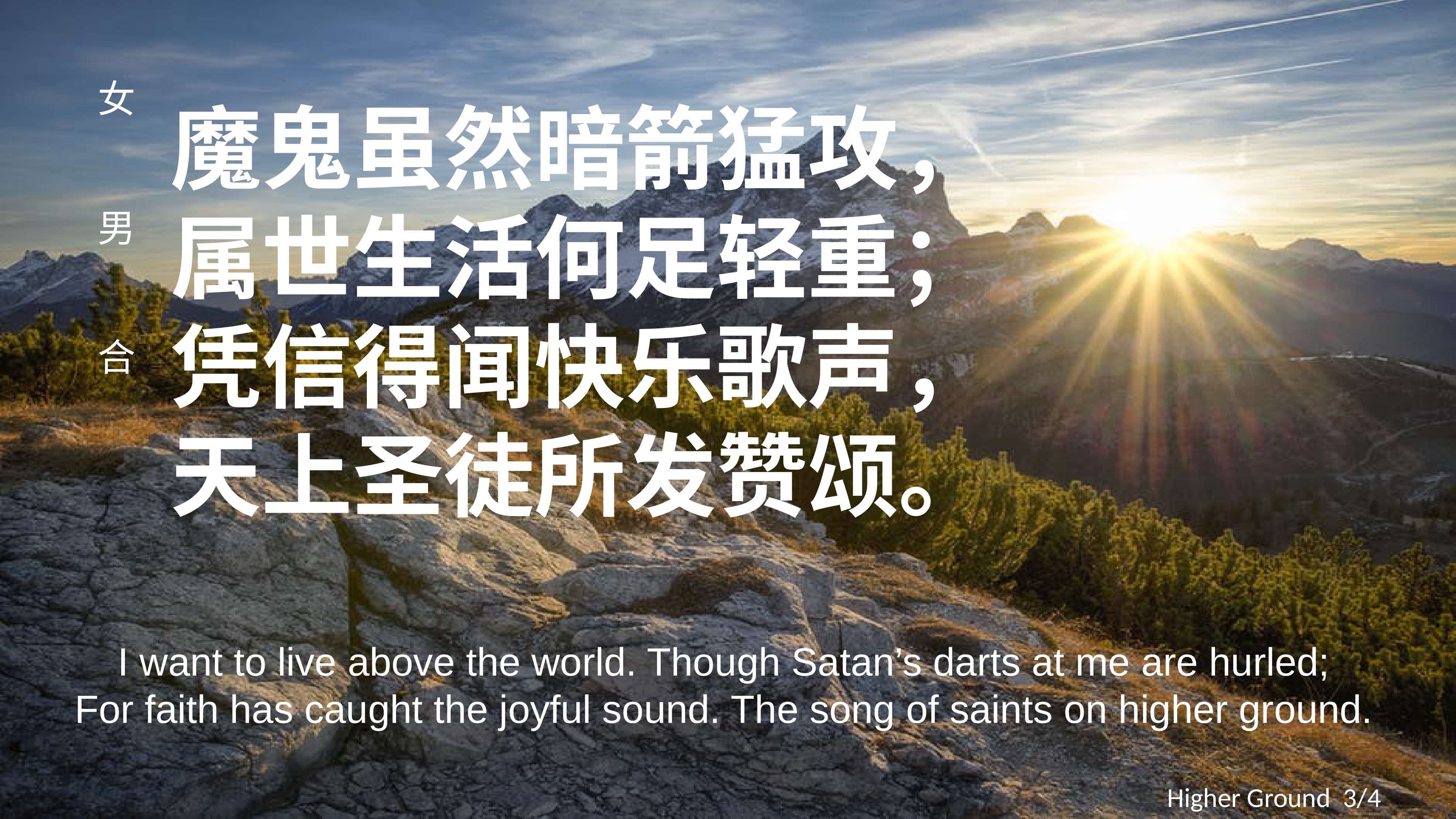

# 魔鬼虽然暗箭猛攻， 属世生活何足轻重； 凭信得闻快乐歌声， 天上圣徒所发赞颂。
女
男
合
I want to live above the world. Though Satan’s darts at me are hurled;
For faith has caught the joyful sound. The song of saints on higher ground.
Higher Ground  3/4